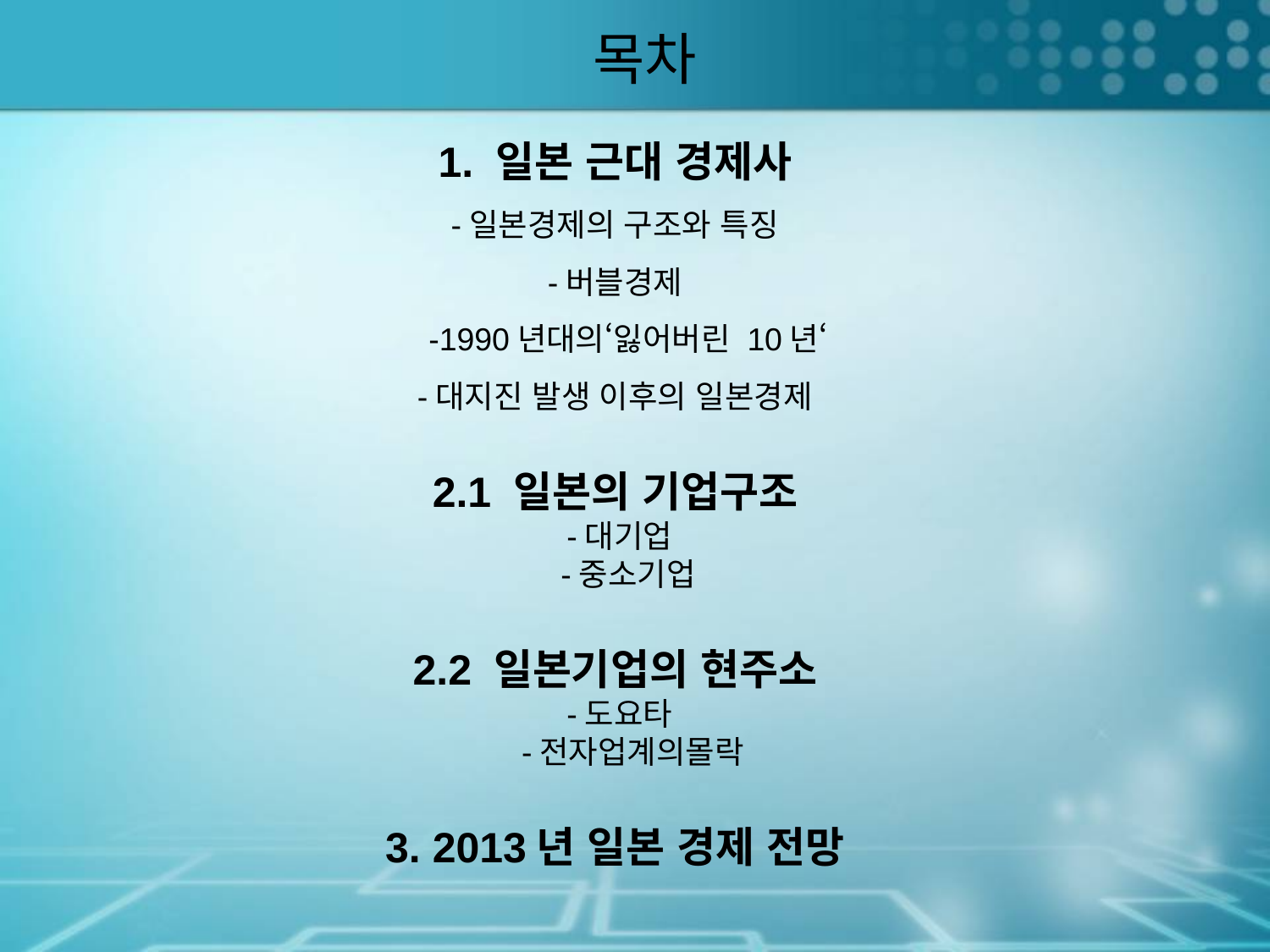

# 목차
1. 일본 근대 경제사
-일본경제의 구조와 특징
-버블경제
    -1990년대의‘잃어버린 10년‘
-대지진 발생 이후의 일본경제

2.1 일본의 기업구조
 -대기업
    -중소기업

2.2 일본기업의 현주소
 -도요타
    -전자업계의몰락

3. 2013년 일본 경제 전망